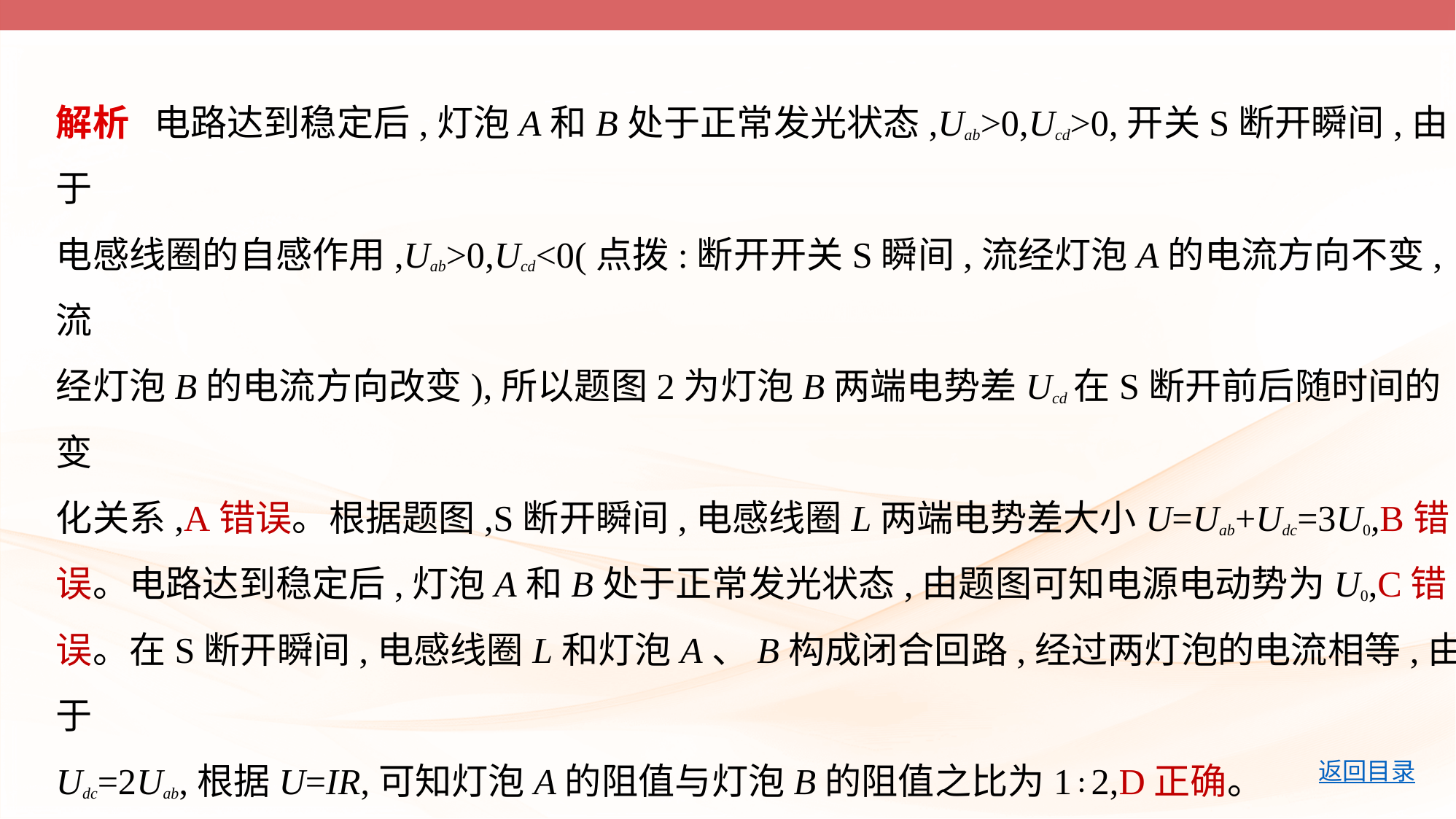

解析   电路达到稳定后,灯泡A和B处于正常发光状态,Uab>0,Ucd>0,开关S断开瞬间,由于
电感线圈的自感作用,Uab>0,Ucd<0(点拨:断开开关S瞬间,流经灯泡A的电流方向不变,流
经灯泡B的电流方向改变),所以题图2为灯泡B两端电势差Ucd在S断开前后随时间的变
化关系,A错误。根据题图,S断开瞬间,电感线圈L两端电势差大小U=Uab+Udc=3U0,B错
误。电路达到稳定后,灯泡A和B处于正常发光状态,由题图可知电源电动势为U0,C错
误。在S断开瞬间,电感线圈L和灯泡A、B构成闭合回路,经过两灯泡的电流相等,由于
Udc=2Uab,根据U=IR,可知灯泡A的阻值与灯泡B的阻值之比为1∶2,D正确。